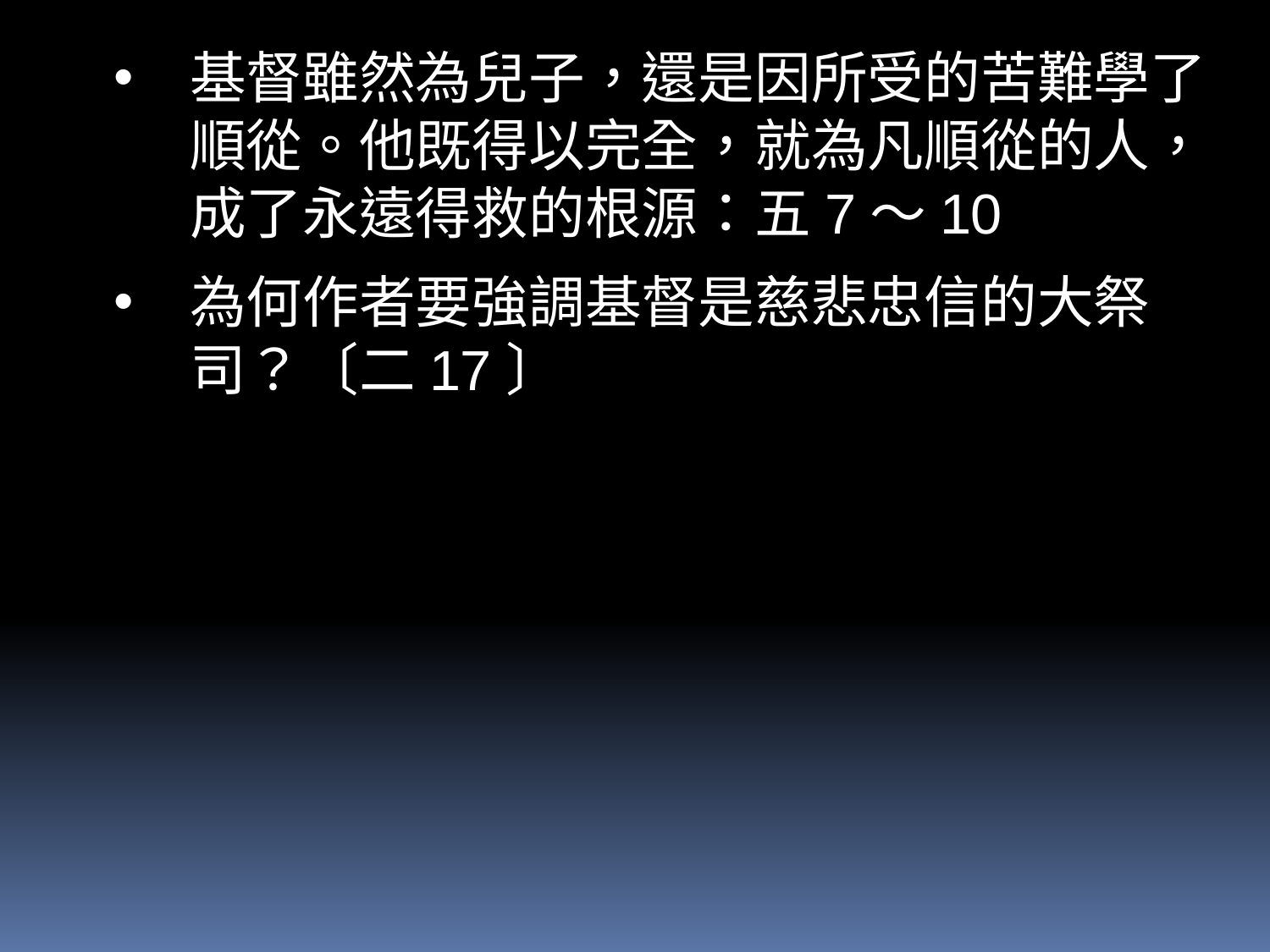

基督雖然為兒子，還是因所受的苦難學了順從。他既得以完全，就為凡順從的人，成了永遠得救的根源：五7～10
為何作者要強調基督是慈悲忠信的大祭司？〔二17〕